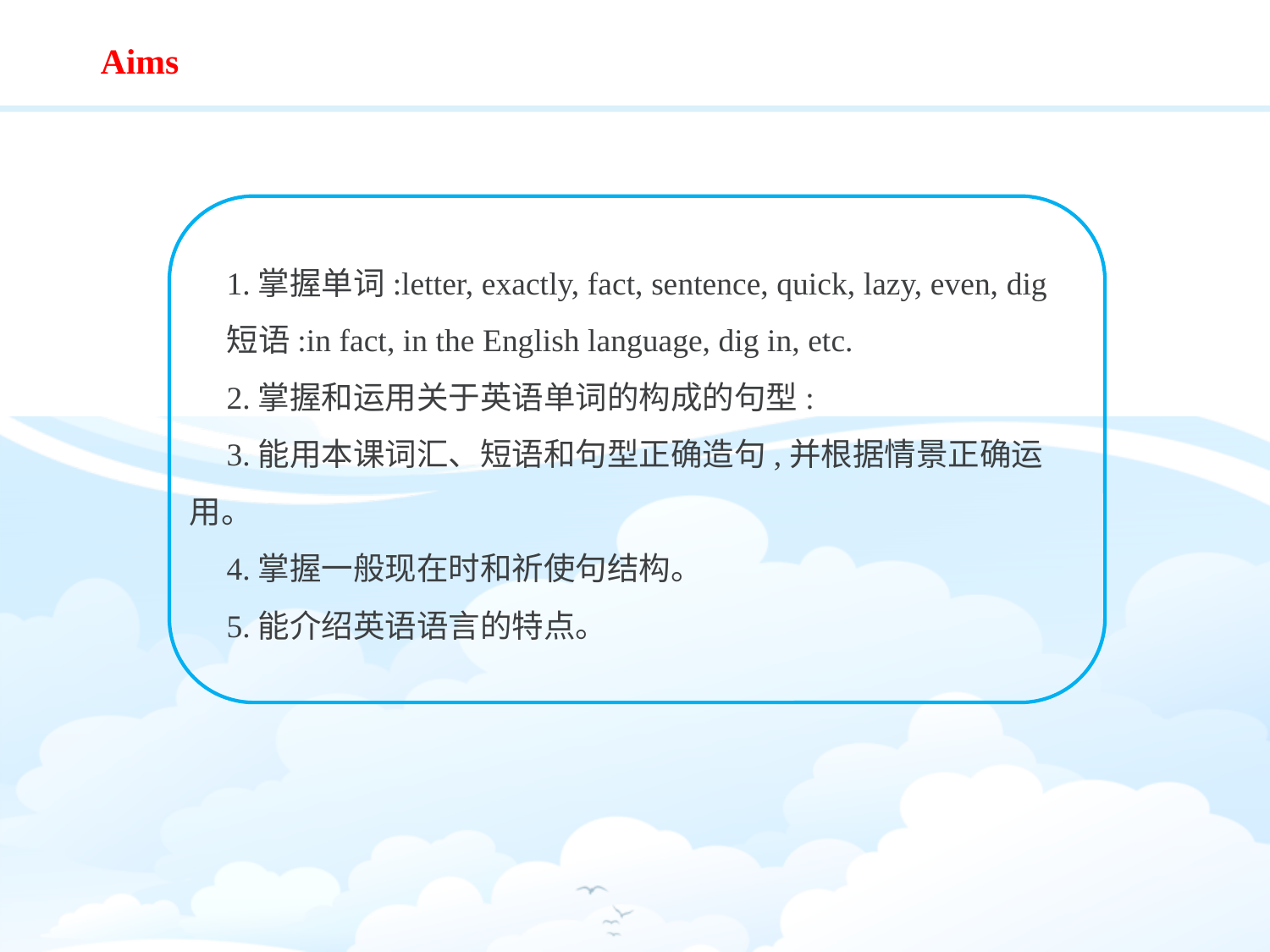

Aims

1.掌握单词:letter, exactly, fact, sentence, quick, lazy, even, dig
短语:in fact, in the English language, dig in, etc.
2.掌握和运用关于英语单词的构成的句型:
3.能用本课词汇、短语和句型正确造句,并根据情景正确运用。
4.掌握一般现在时和祈使句结构。
5.能介绍英语语言的特点。